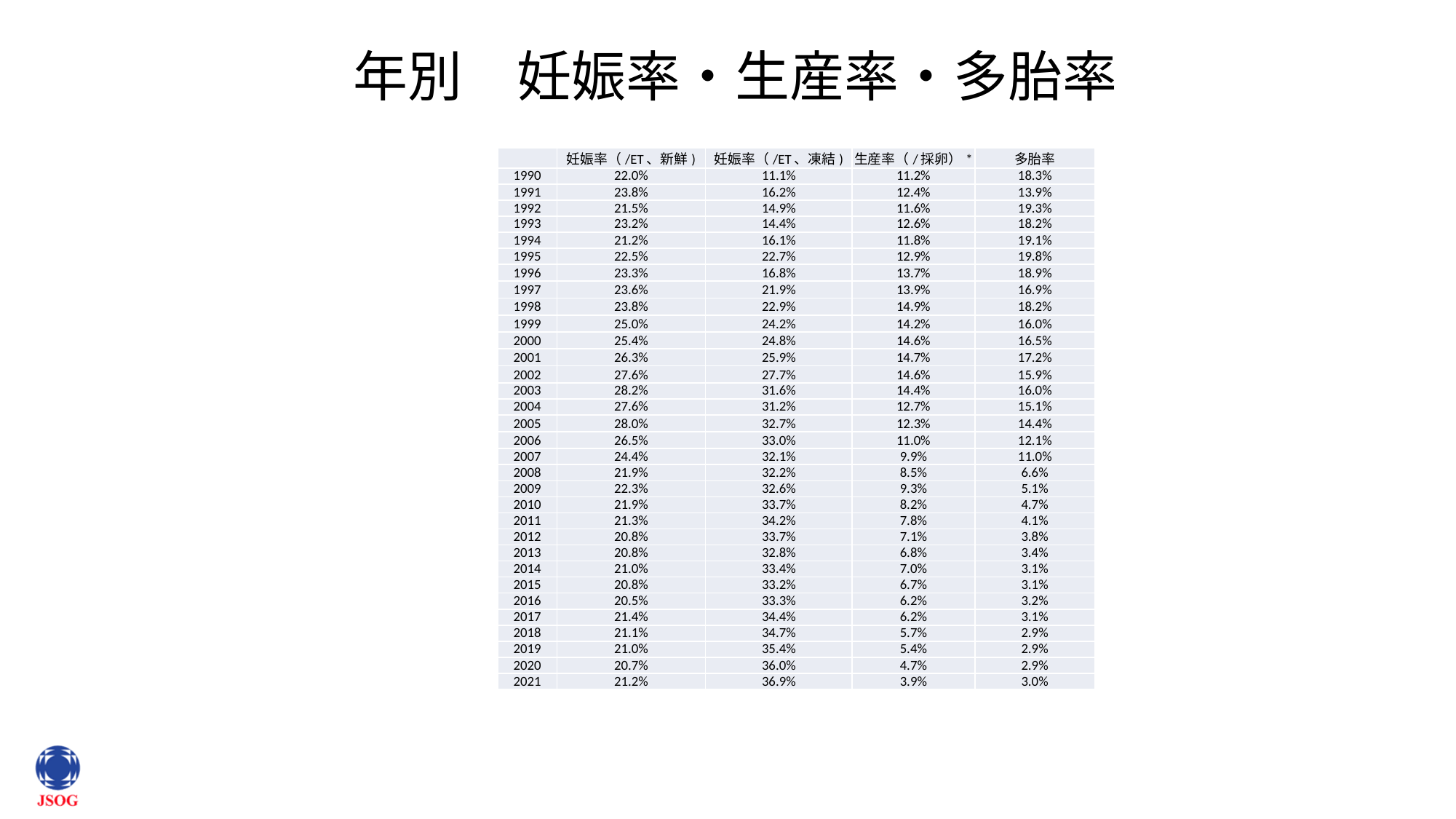

# 年別　妊娠率・生産率・多胎率
|  | 妊娠率（/ET、新鮮) | 妊娠率（/ET、凍結) | 生産率（/採卵）\* | 多胎率 |
| --- | --- | --- | --- | --- |
| 1990 | 22.0% | 11.1% | 11.2% | 18.3% |
| 1991 | 23.8% | 16.2% | 12.4% | 13.9% |
| 1992 | 21.5% | 14.9% | 11.6% | 19.3% |
| 1993 | 23.2% | 14.4% | 12.6% | 18.2% |
| 1994 | 21.2% | 16.1% | 11.8% | 19.1% |
| 1995 | 22.5% | 22.7% | 12.9% | 19.8% |
| 1996 | 23.3% | 16.8% | 13.7% | 18.9% |
| 1997 | 23.6% | 21.9% | 13.9% | 16.9% |
| 1998 | 23.8% | 22.9% | 14.9% | 18.2% |
| 1999 | 25.0% | 24.2% | 14.2% | 16.0% |
| 2000 | 25.4% | 24.8% | 14.6% | 16.5% |
| 2001 | 26.3% | 25.9% | 14.7% | 17.2% |
| 2002 | 27.6% | 27.7% | 14.6% | 15.9% |
| 2003 | 28.2% | 31.6% | 14.4% | 16.0% |
| 2004 | 27.6% | 31.2% | 12.7% | 15.1% |
| 2005 | 28.0% | 32.7% | 12.3% | 14.4% |
| 2006 | 26.5% | 33.0% | 11.0% | 12.1% |
| 2007 | 24.4% | 32.1% | 9.9% | 11.0% |
| 2008 | 21.9% | 32.2% | 8.5% | 6.6% |
| 2009 | 22.3% | 32.6% | 9.3% | 5.1% |
| 2010 | 21.9% | 33.7% | 8.2% | 4.7% |
| 2011 | 21.3% | 34.2% | 7.8% | 4.1% |
| 2012 | 20.8% | 33.7% | 7.1% | 3.8% |
| 2013 | 20.8% | 32.8% | 6.8% | 3.4% |
| 2014 | 21.0% | 33.4% | 7.0% | 3.1% |
| 2015 | 20.8% | 33.2% | 6.7% | 3.1% |
| 2016 | 20.5% | 33.3% | 6.2% | 3.2% |
| 2017 | 21.4% | 34.4% | 6.2% | 3.1% |
| 2018 | 21.1% | 34.7% | 5.7% | 2.9% |
| 2019 | 21.0% | 35.4% | 5.4% | 2.9% |
| 2020 | 20.7% | 36.0% | 4.7% | 2.9% |
| 2021 | 21.2% | 36.9% | 3.9% | 3.0% |